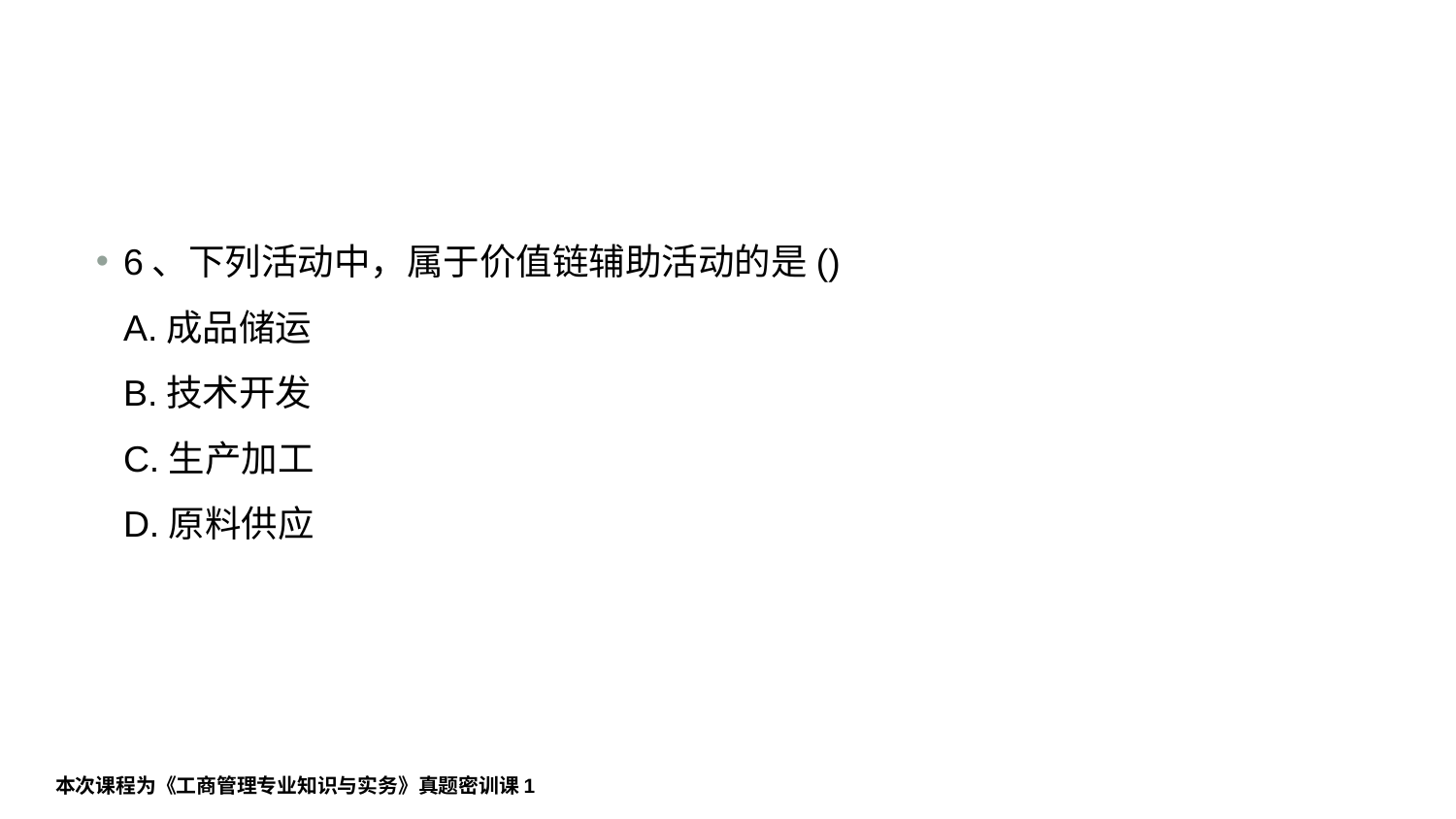

6、下列活动中，属于价值链辅助活动的是()
A.成品储运
B.技术开发
C.生产加工
D.原料供应